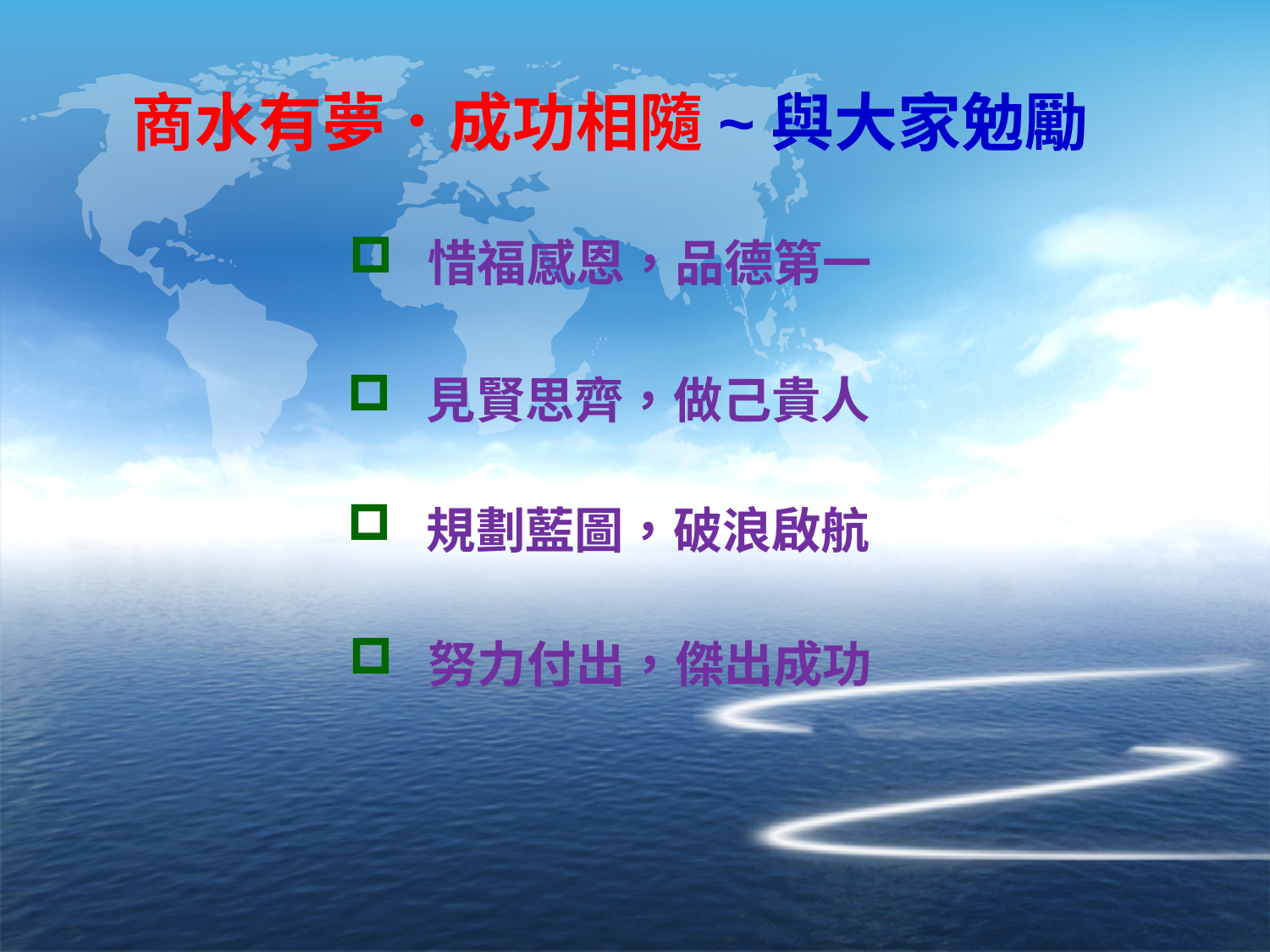

商水有夢．成功相隨~與大家勉勵
惜福感恩，品德第一
見賢思齊，做己貴人
規劃藍圖，破浪啟航
努力付出，傑出成功